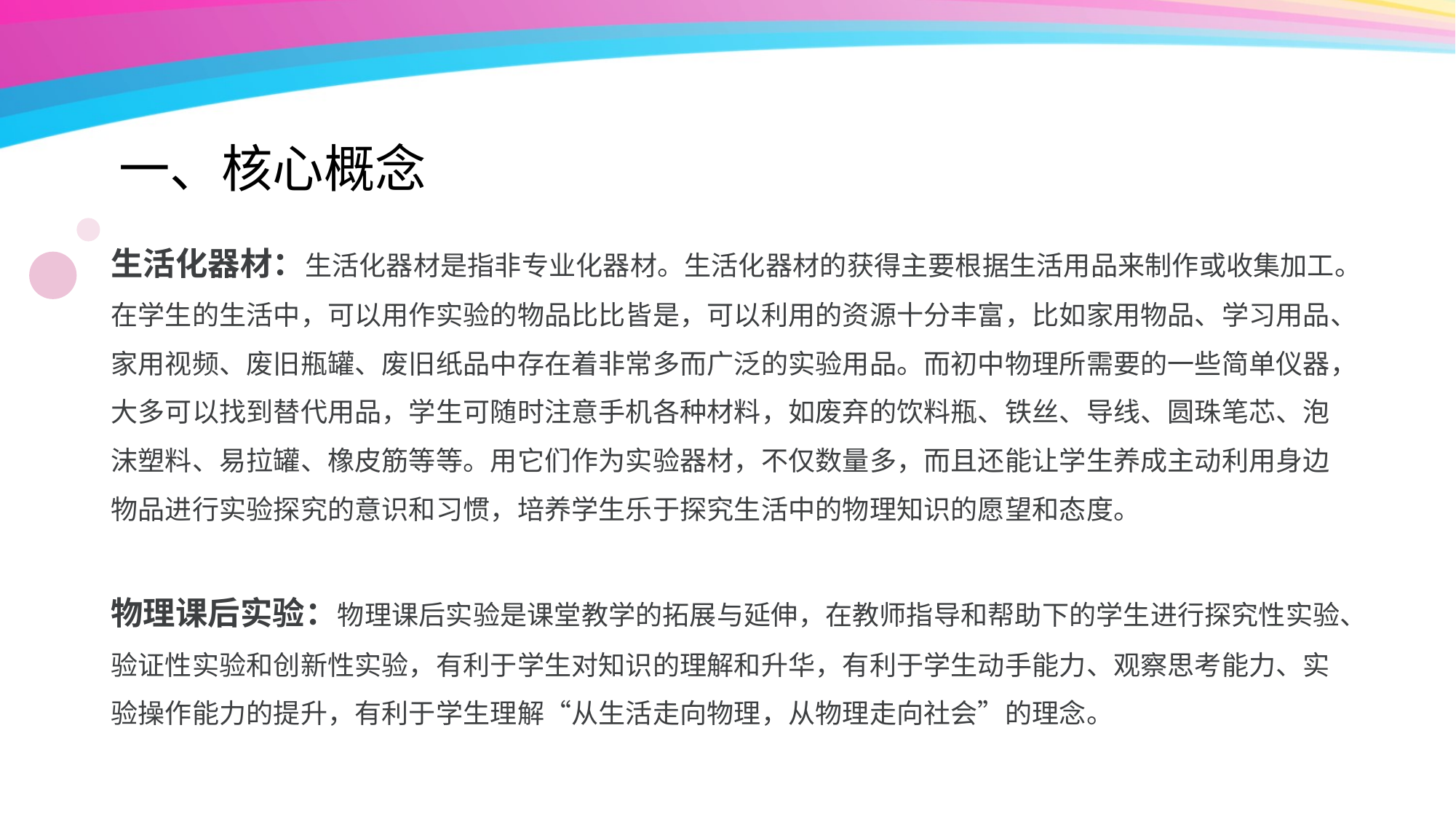

# 一、核心概念

生活化器材：生活化器材是指非专业化器材。生活化器材的获得主要根据生活用品来制作或收集加工。在学生的生活中，可以用作实验的物品比比皆是，可以利用的资源十分丰富，比如家用物品、学习用品、家用视频、废旧瓶罐、废旧纸品中存在着非常多而广泛的实验用品。而初中物理所需要的一些简单仪器，大多可以找到替代用品，学生可随时注意手机各种材料，如废弃的饮料瓶、铁丝、导线、圆珠笔芯、泡沫塑料、易拉罐、橡皮筋等等。用它们作为实验器材，不仅数量多，而且还能让学生养成主动利用身边物品进行实验探究的意识和习惯，培养学生乐于探究生活中的物理知识的愿望和态度。

物理课后实验：物理课后实验是课堂教学的拓展与延伸，在教师指导和帮助下的学生进行探究性实验、验证性实验和创新性实验，有利于学生对知识的理解和升华，有利于学生动手能力、观察思考能力、实验操作能力的提升，有利于学生理解“从生活走向物理，从物理走向社会”的理念。